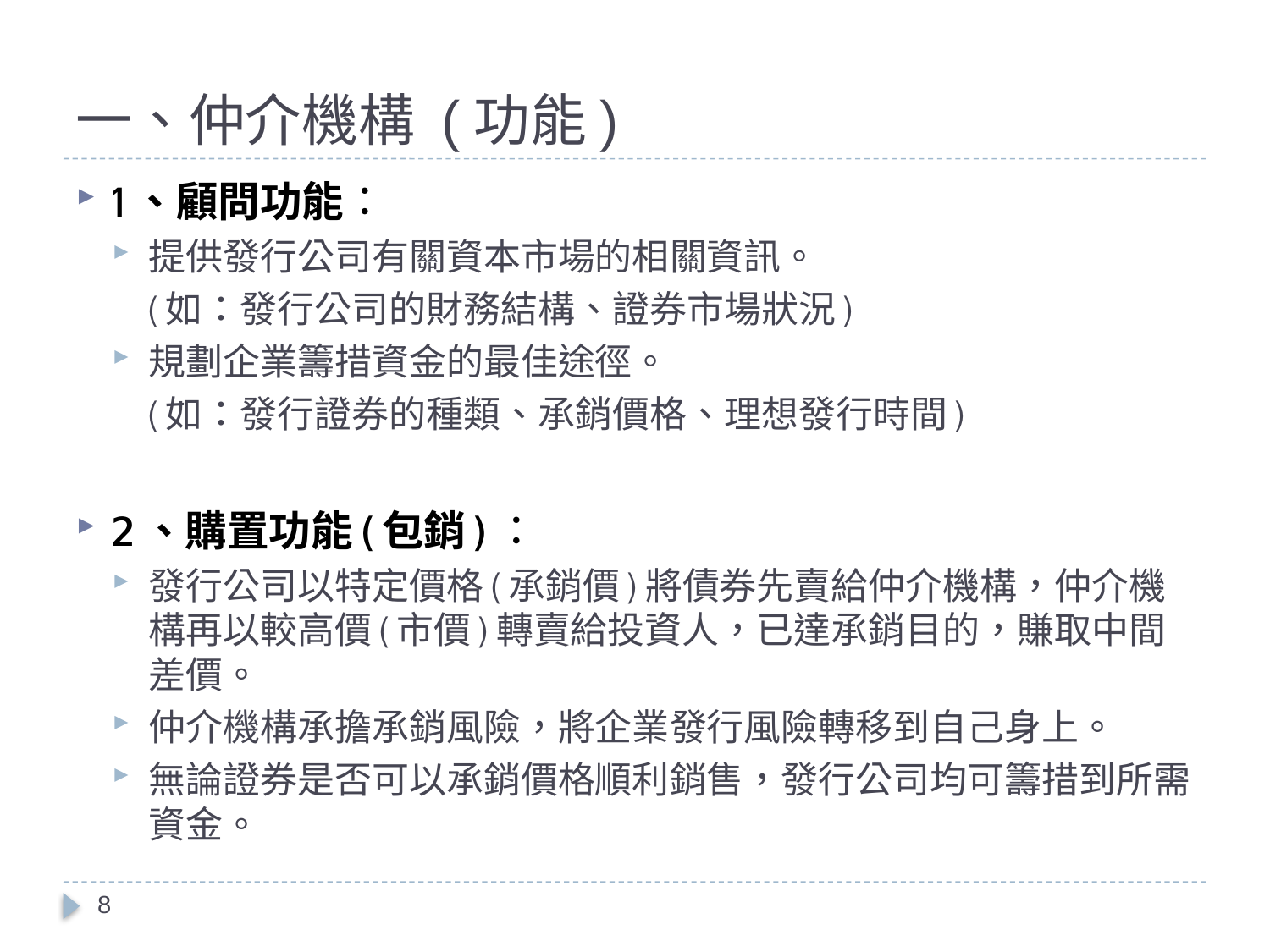

# 一、仲介機構 (功能)
1、顧問功能：
提供發行公司有關資本市場的相關資訊。
		(如：發行公司的財務結構、證券市場狀況)
規劃企業籌措資金的最佳途徑。
		(如：發行證券的種類、承銷價格、理想發行時間)

2、購置功能(包銷)：
發行公司以特定價格(承銷價)將債券先賣給仲介機構，仲介機構再以較高價(市價)轉賣給投資人，已達承銷目的，賺取中間差價。
仲介機構承擔承銷風險，將企業發行風險轉移到自己身上。
無論證券是否可以承銷價格順利銷售，發行公司均可籌措到所需資金。
8